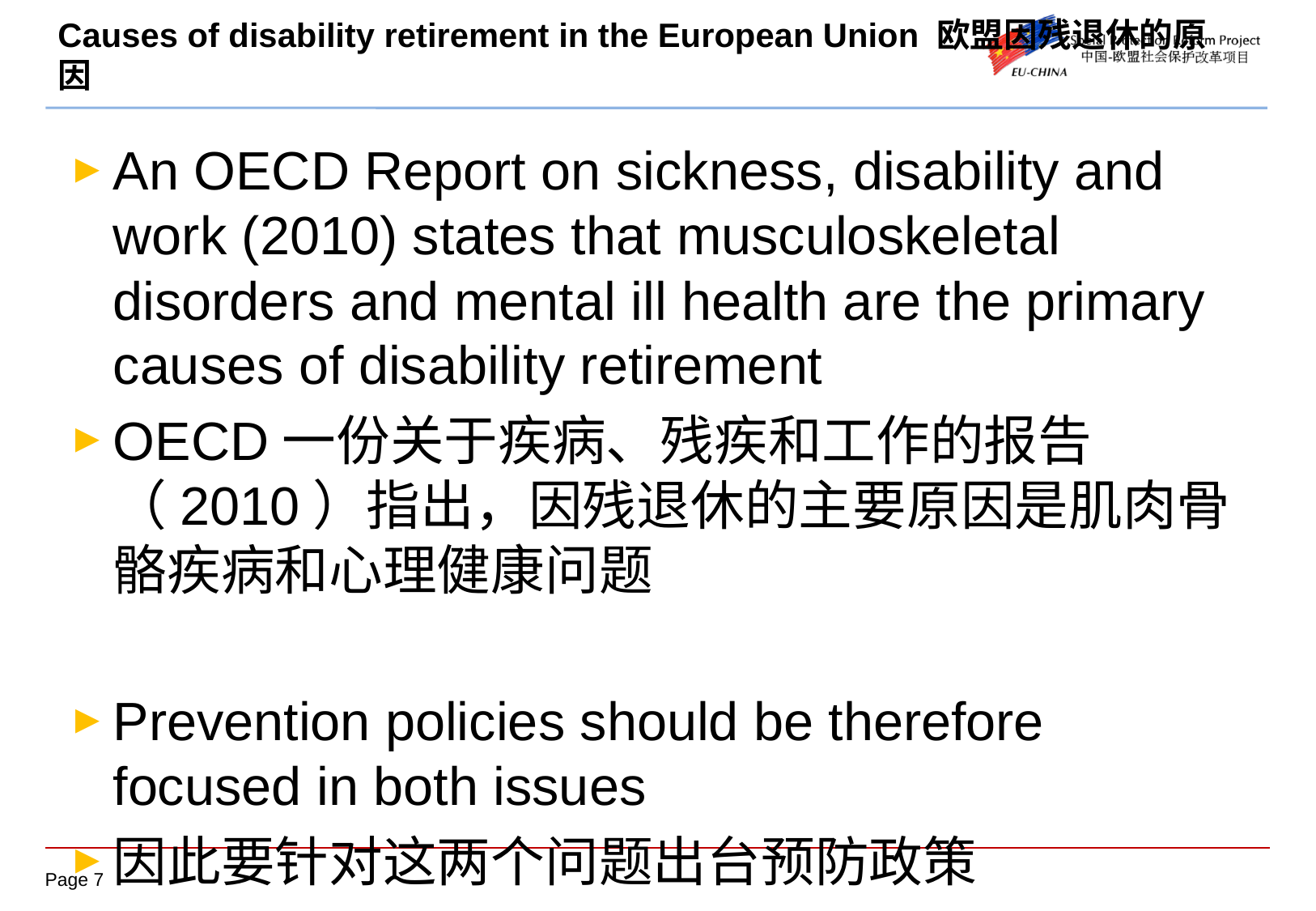

# Causes of disability retirement in the European Union 欧盟因残退休的原因
An OECD Report on sickness, disability and work (2010) states that musculoskeletal disorders and mental ill health are the primary causes of disability retirement
OECD一份关于疾病、残疾和工作的报告（2010）指出，因残退休的主要原因是肌肉骨骼疾病和心理健康问题

Prevention policies should be therefore focused in both issues
因此要针对这两个问题出台预防政策